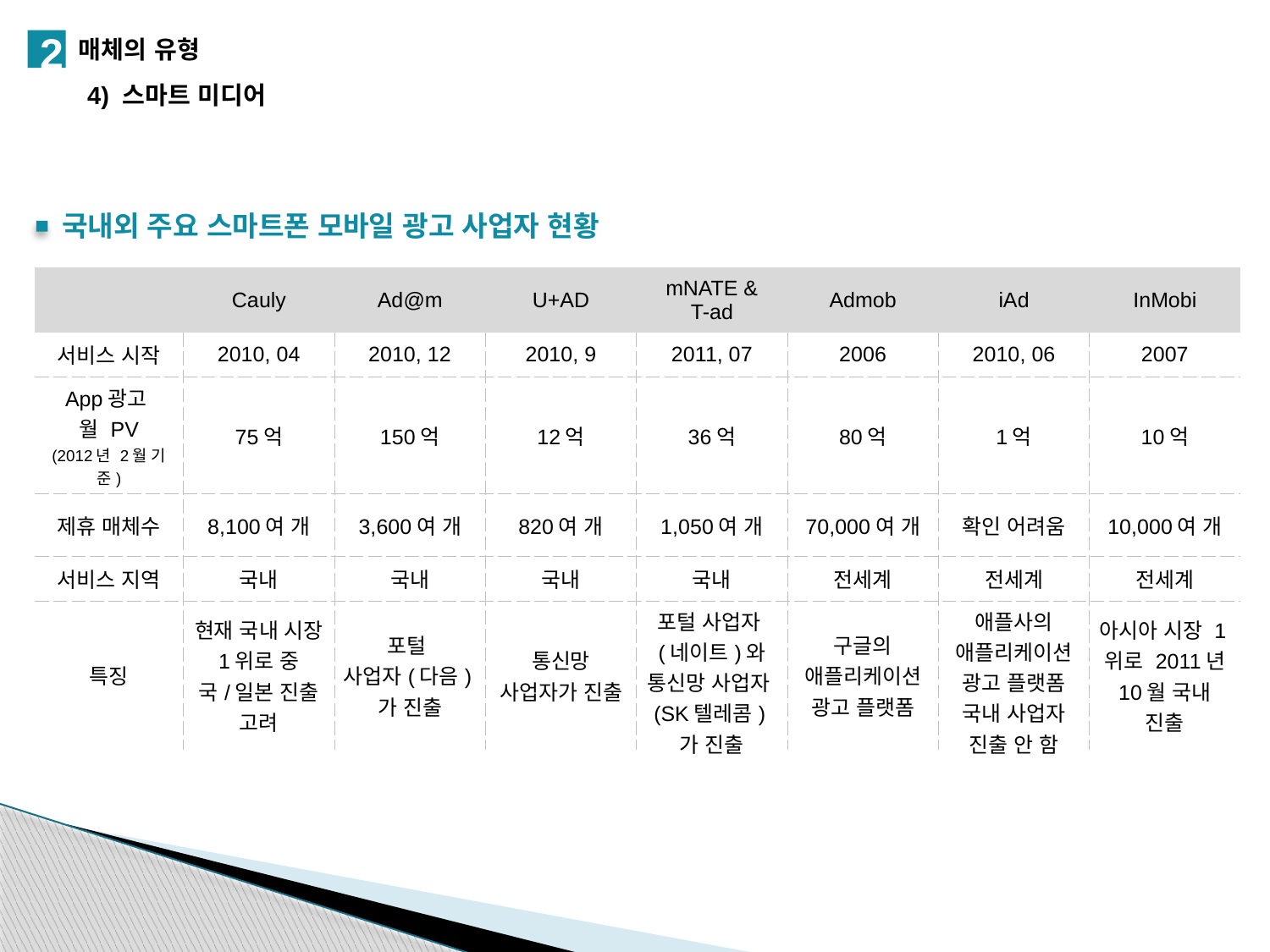

2
매체의 유형

4) 스마트 미디어
국내외 주요 스마트폰 모바일 광고 사업자 현황

|  | Cauly | Ad@m | U+AD | mNATE & T-ad | Admob | iAd | InMobi |
| --- | --- | --- | --- | --- | --- | --- | --- |
| 서비스 시작 | 2010, 04 | 2010, 12 | 2010, 9 | 2011, 07 | 2006 | 2010, 06 | 2007 |
| App광고 월 PV (2012년 2월 기준) | 75억 | 150억 | 12억 | 36억 | 80억 | 1억 | 10억 |
| 제휴 매체수 | 8,100여 개 | 3,600여 개 | 820여 개 | 1,050여 개 | 70,000여 개 | 확인 어려움 | 10,000여 개 |
| 서비스 지역 | 국내 | 국내 | 국내 | 국내 | 전세계 | 전세계 | 전세계 |
| 특징 | 현재 국내 시장 1위로 중국/일본 진출 고려 | 포털 사업자(다음)가 진출 | 통신망 사업자가 진출 | 포털 사업자(네이트)와 통신망 사업자(SK텔레콤)가 진출 | 구글의 애플리케이션 광고 플랫폼 | 애플사의 애플리케이션 광고 플랫폼 국내 사업자 진출 안 함 | 아시아 시장 1위로 2011년 10월 국내 진출 |